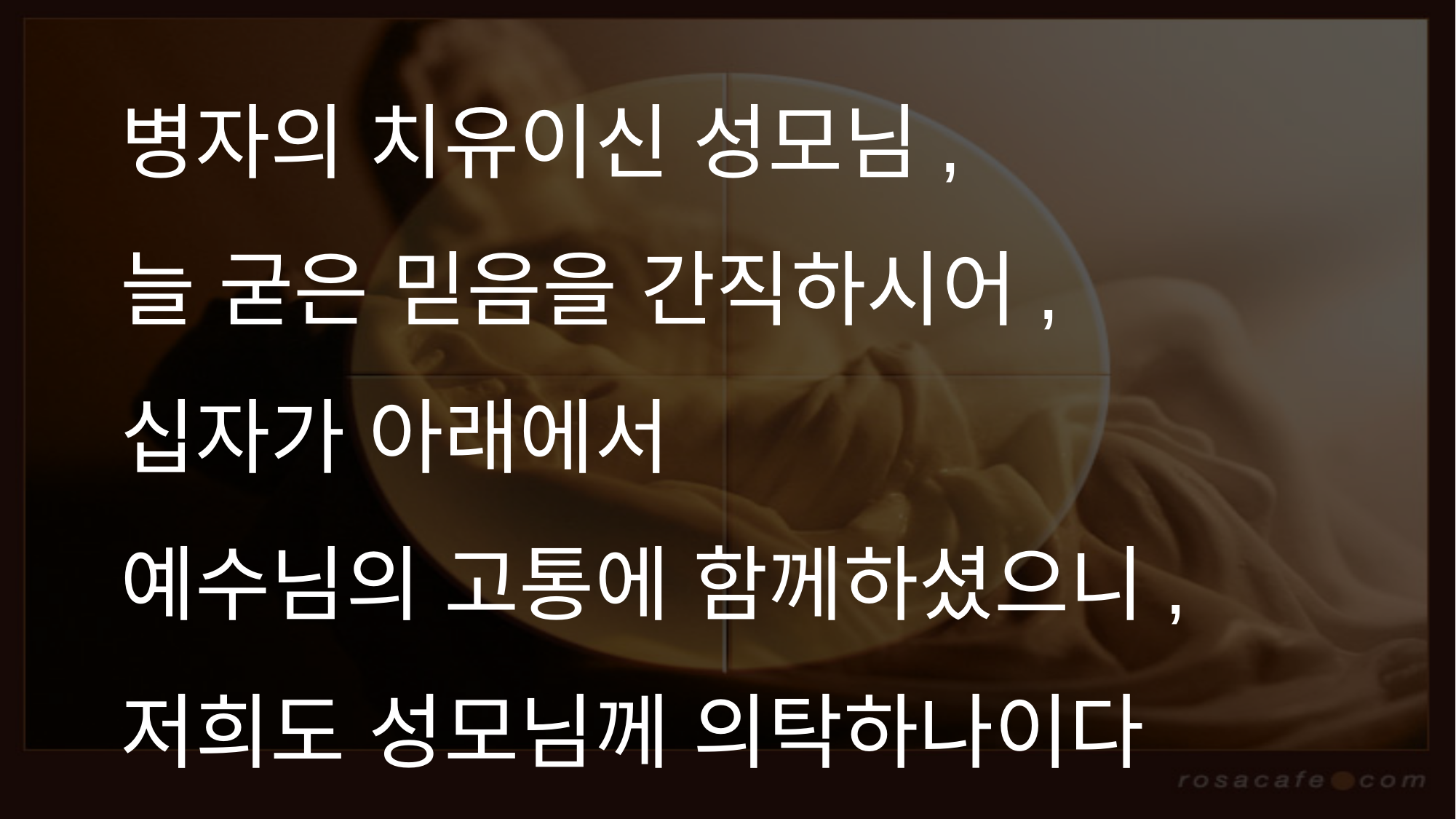

# 병자의 치유이신 성모님, 늘 굳은 믿음을 간직하시어, 십자가 아래에서 예수님의 고통에 함께하셨으니, 저희도 성모님께 의탁하나이다